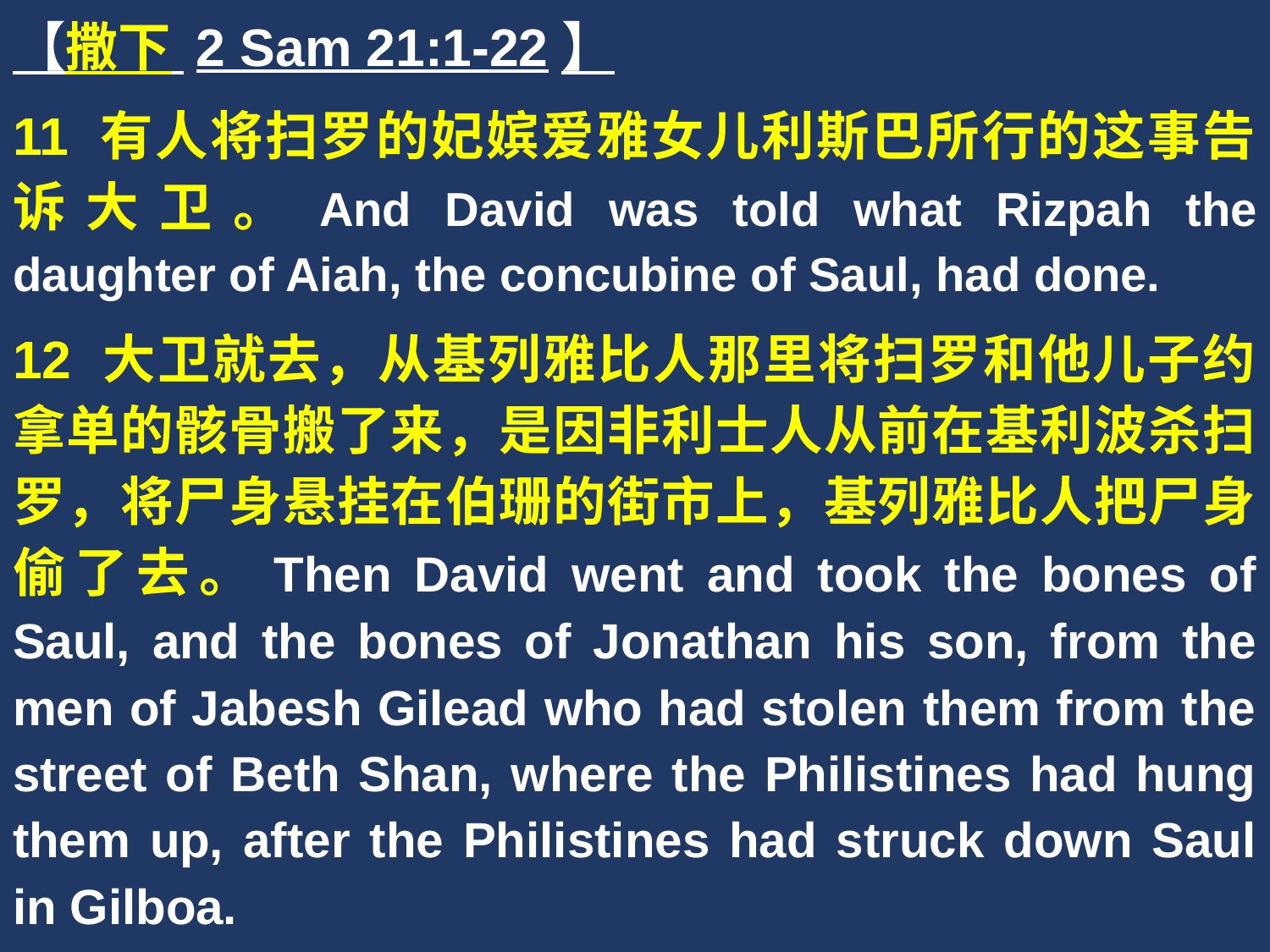

【撒下 2 Sam 21:1-22】
11 有人将扫罗的妃嫔爱雅女儿利斯巴所行的这事告诉大卫。And David was told what Rizpah the daughter of Aiah, the concubine of Saul, had done.
12 大卫就去，从基列雅比人那里将扫罗和他儿子约拿单的骸骨搬了来，是因非利士人从前在基利波杀扫罗，将尸身悬挂在伯珊的街市上，基列雅比人把尸身偷了去。Then David went and took the bones of Saul, and the bones of Jonathan his son, from the men of Jabesh Gilead who had stolen them from the street of Beth Shan, where the Philistines had hung them up, after the Philistines had struck down Saul in Gilboa.